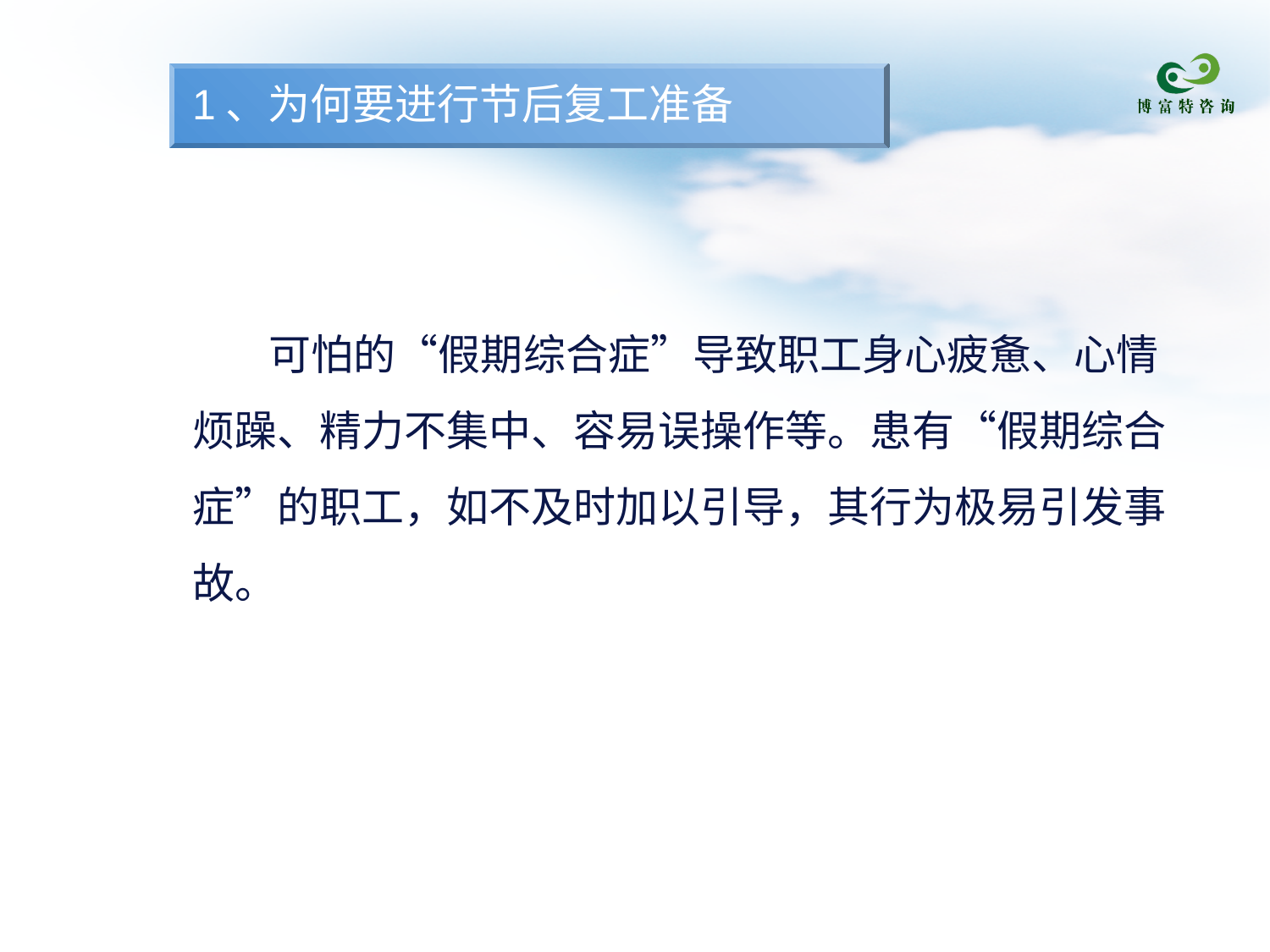

1、为何要进行节后复工准备
       可怕的“假期综合症”导致职工身心疲惫、心情烦躁、精力不集中、容易误操作等。患有“假期综合症”的职工，如不及时加以引导，其行为极易引发事故。